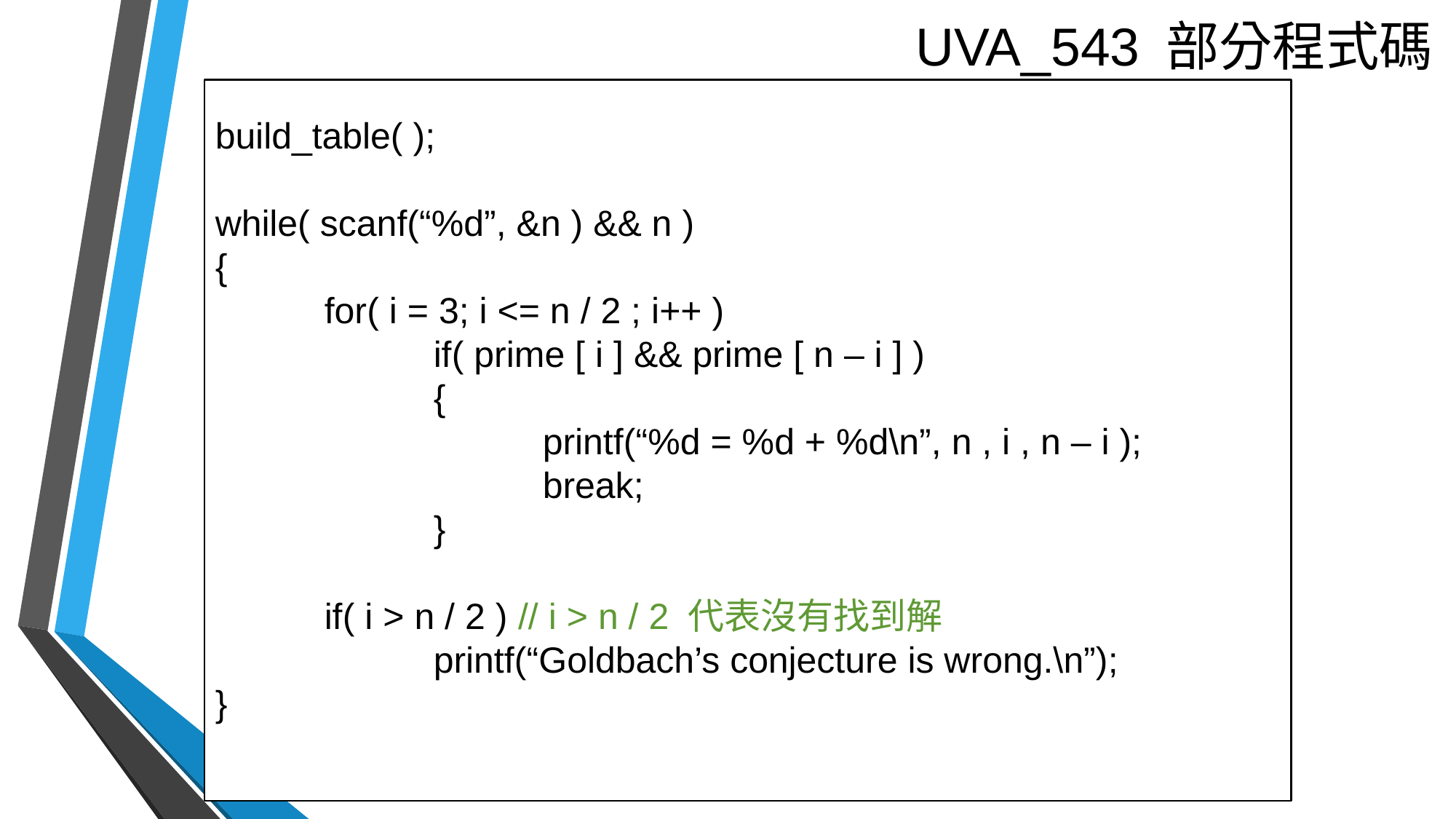

# UVA_543 部分程式碼
build_table( );

while( scanf(“%d”, &n ) && n )
{
	for( i = 3; i <= n / 2 ; i++ )
		if( prime [ i ] && prime [ n – i ] )
		{
			printf(“%d = %d + %d\n”, n , i , n – i );
			break;
		}

	if( i > n / 2 ) // i > n / 2 代表沒有找到解
		printf(“Goldbach’s conjecture is wrong.\n”);
}